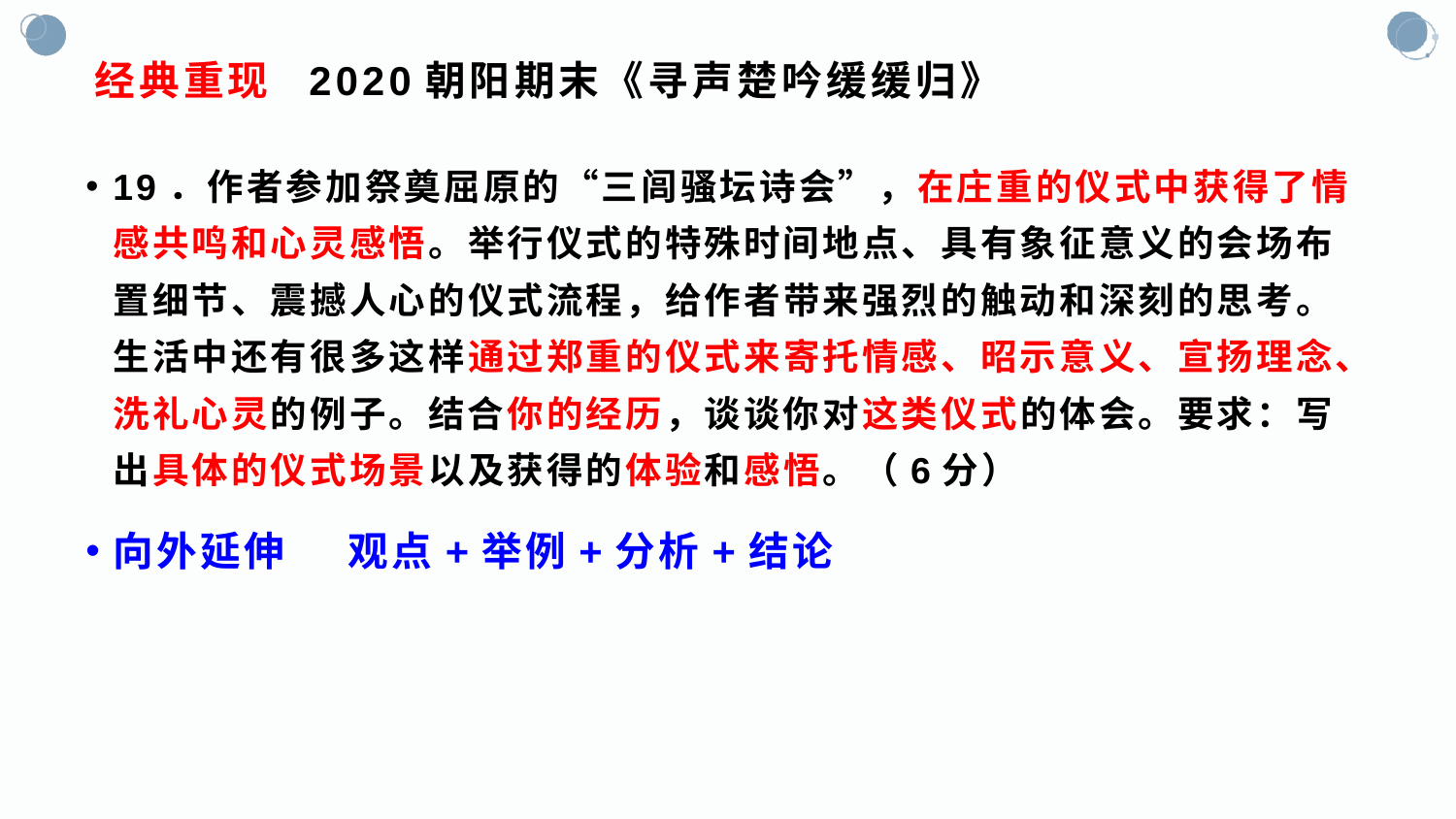

# 经典重现  2020朝阳期末《寻声楚吟缓缓归》
19．作者参加祭奠屈原的“三闾骚坛诗会”，在庄重的仪式中获得了情感共鸣和心灵感悟。举行仪式的特殊时间地点、具有象征意义的会场布置细节、震撼人心的仪式流程，给作者带来强烈的触动和深刻的思考。生活中还有很多这样通过郑重的仪式来寄托情感、昭示意义、宣扬理念、洗礼心灵的例子。结合你的经历，谈谈你对这类仪式的体会。要求：写出具体的仪式场景以及获得的体验和感悟。（6分）
向外延伸     观点+举例+分析+结论